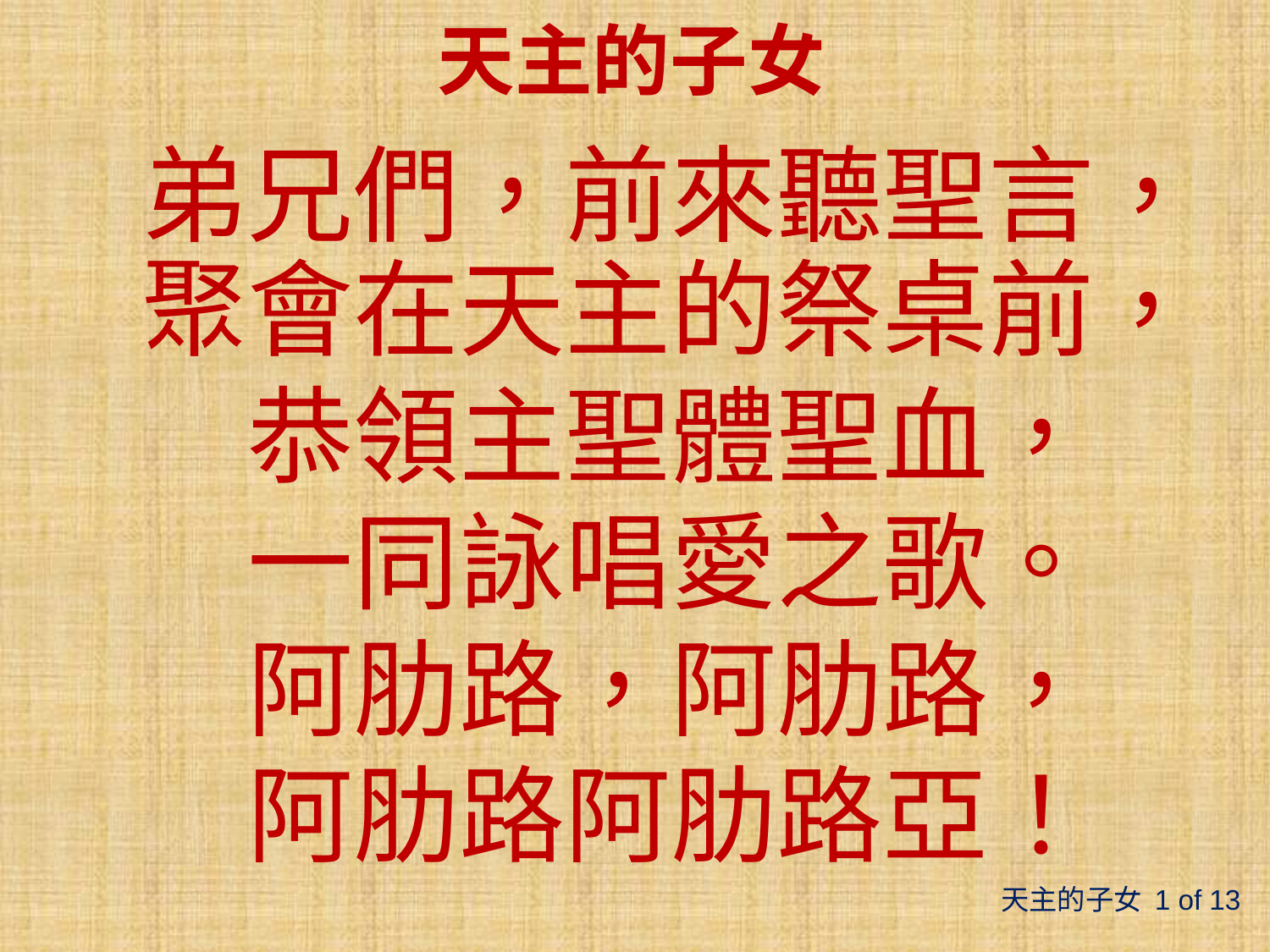

# 天主的子女
弟兄們，前來聽聖言，
聚會在天主的祭桌前，
恭領主聖體聖血，
一同詠唱愛之歌。
阿肋路，阿肋路，
阿肋路阿肋路亞！
天主的子女 1 of 13